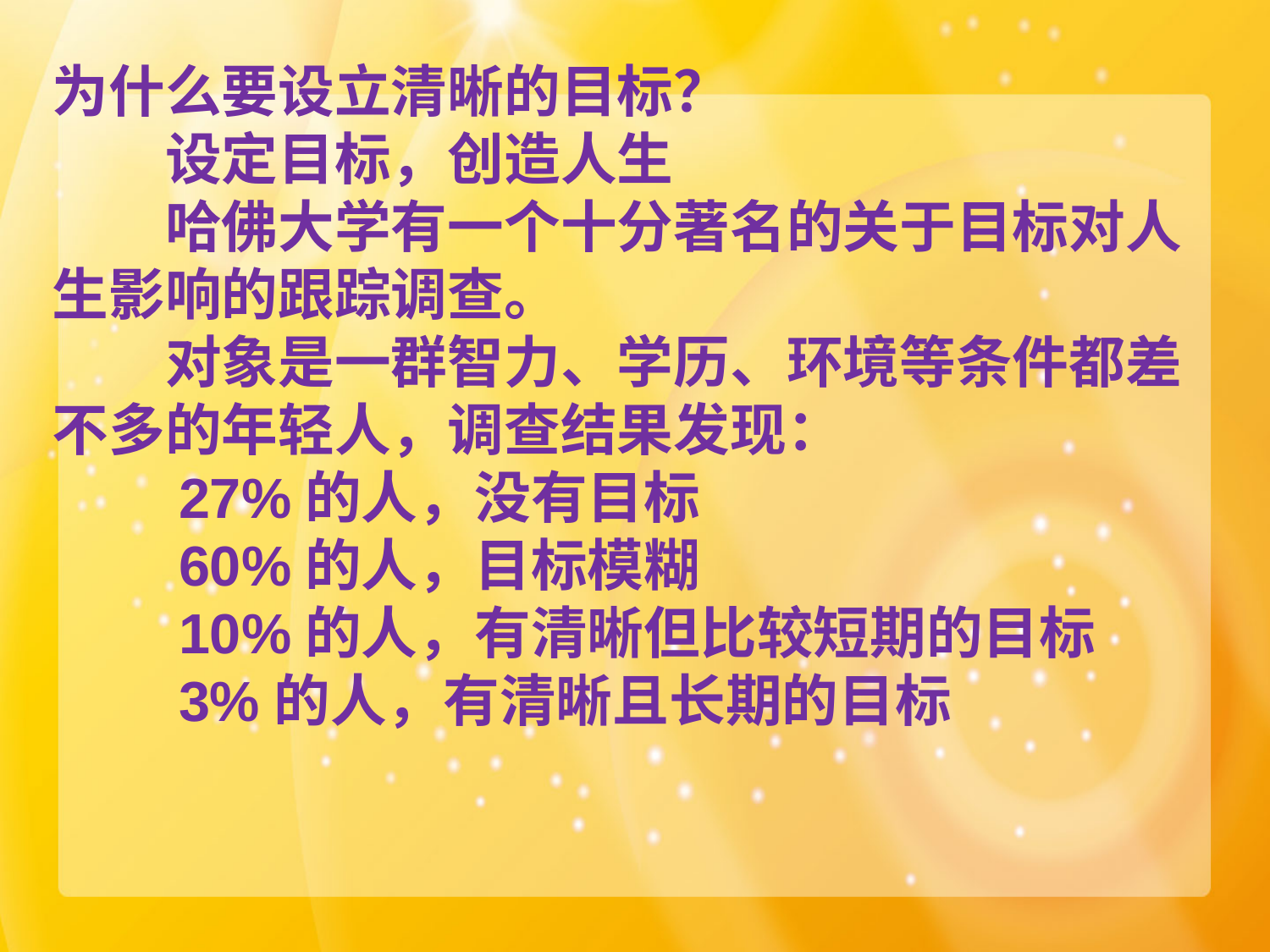

为什么要设立清晰的目标？
　　设定目标，创造人生
　　哈佛大学有一个十分著名的关于目标对人生影响的跟踪调查。
　　对象是一群智力、学历、环境等条件都差不多的年轻人，调查结果发现：
　　27%的人，没有目标
　　60%的人，目标模糊
　　10%的人，有清晰但比较短期的目标
　　3%的人，有清晰且长期的目标